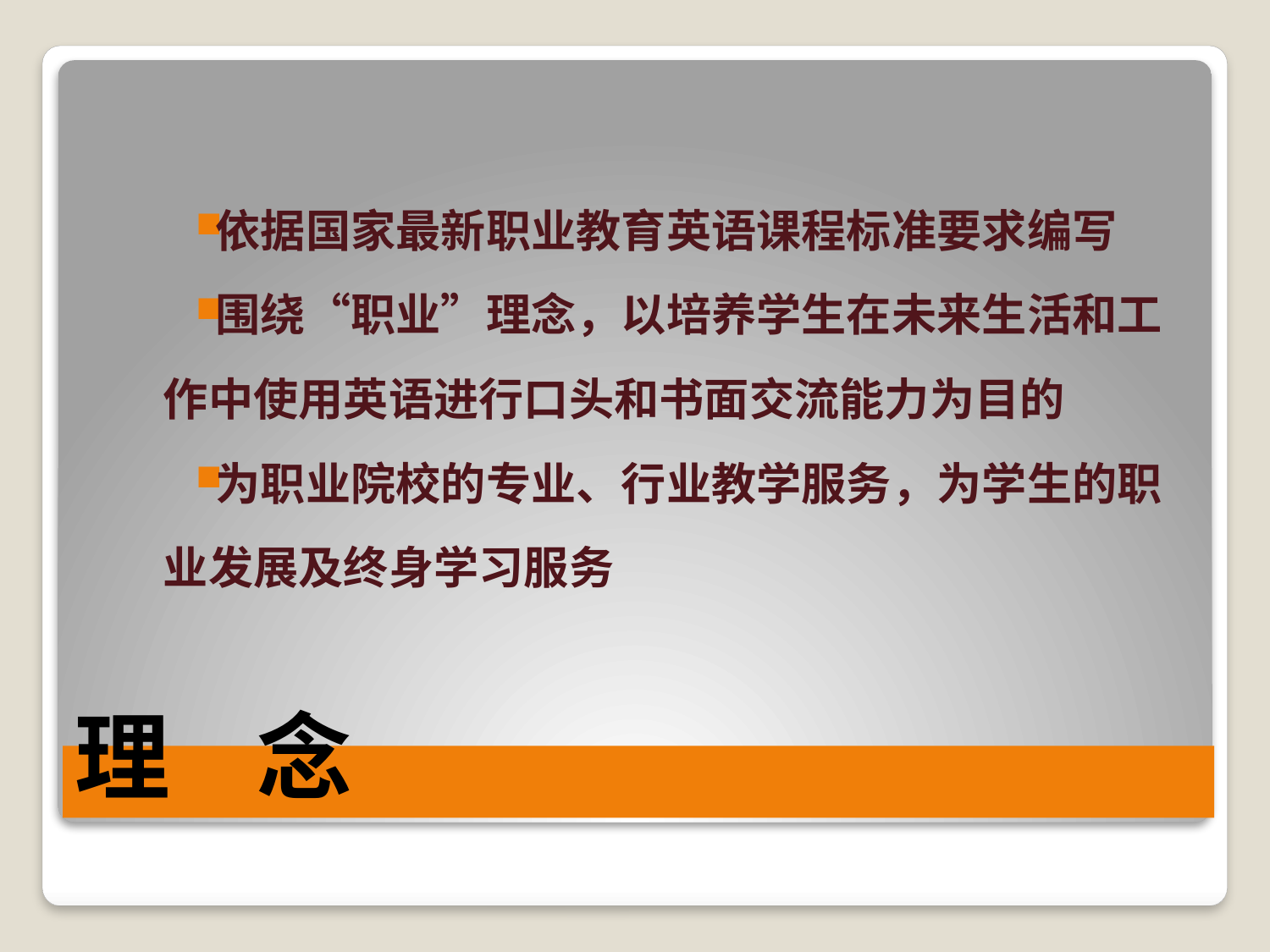

依据国家最新职业教育英语课程标准要求编写
围绕“职业”理念，以培养学生在未来生活和工
   作中使用英语进行口头和书面交流能力为目的
为职业院校的专业、行业教学服务，为学生的职
   业发展及终身学习服务

理    念